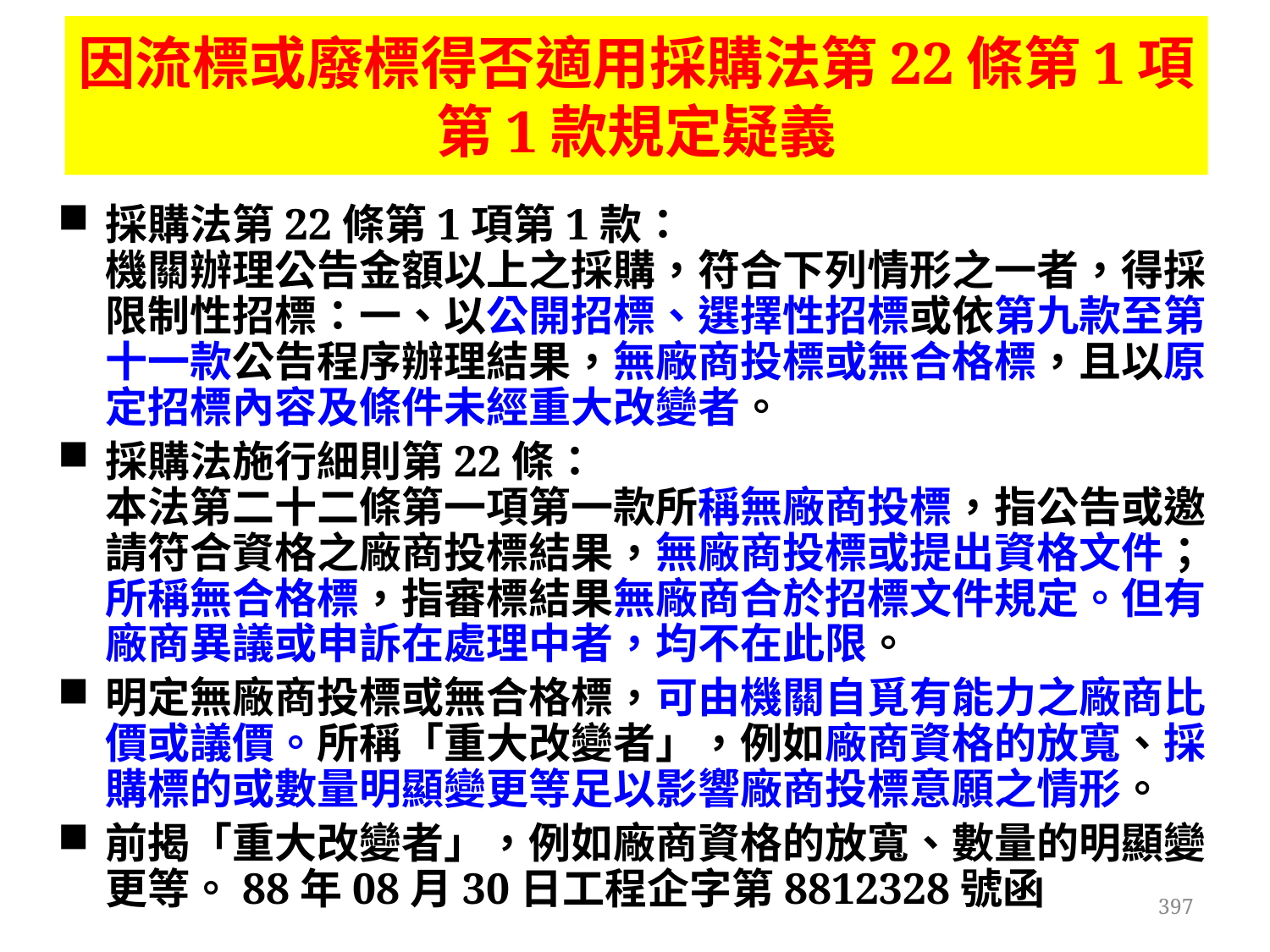

因流標或廢標得否適用採購法第22條第1項
第1款規定疑義
採購法第22條第1項第1款：
機關辦理公告金額以上之採購，符合下列情形之一者，得採限制性招標：一、以公開招標、選擇性招標或依第九款至第十一款公告程序辦理結果，無廠商投標或無合格標，且以原定招標內容及條件未經重大改變者。
採購法施行細則第22條：
本法第二十二條第一項第一款所稱無廠商投標，指公告或邀請符合資格之廠商投標結果，無廠商投標或提出資格文件；所稱無合格標，指審標結果無廠商合於招標文件規定。但有廠商異議或申訴在處理中者，均不在此限。
明定無廠商投標或無合格標，可由機關自覓有能力之廠商比價或議價。所稱「重大改變者」，例如廠商資格的放寬、採購標的或數量明顯變更等足以影響廠商投標意願之情形。
前揭「重大改變者」，例如廠商資格的放寬、數量的明顯變更等。88年08月30日工程企字第8812328號函
397